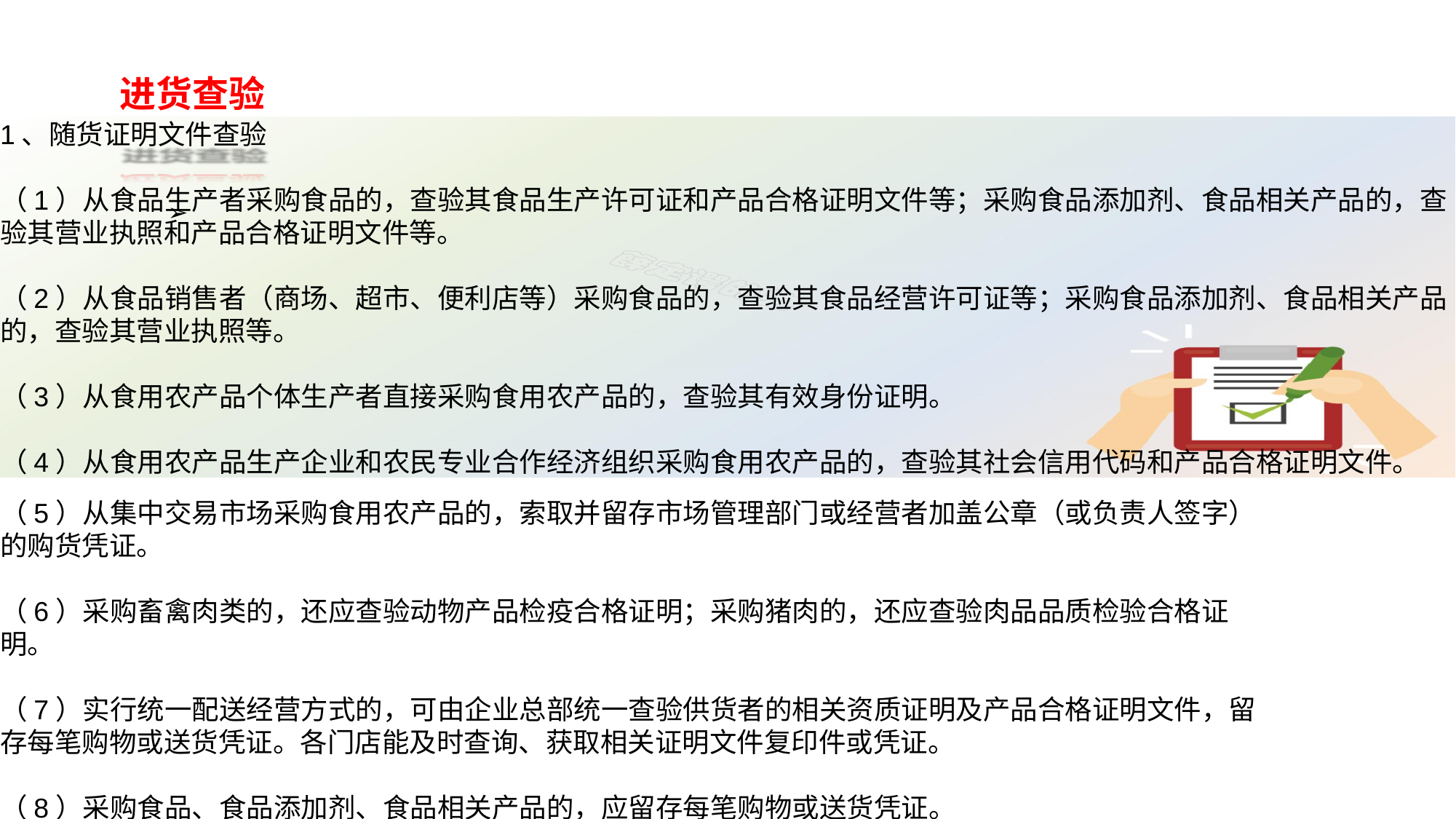

进货查验
1、随货证明文件查验

（1）从食品生产者采购食品的，查验其食品生产许可证和产品合格证明文件等；采购食品添加剂、食品相关产品的，查验其营业执照和产品合格证明文件等。

（2）从食品销售者（商场、超市、便利店等）采购食品的，查验其食品经营许可证等；采购食品添加剂、食品相关产品的，查验其营业执照等。

（3）从食用农产品个体生产者直接采购食用农产品的，查验其有效身份证明。

（4）从食用农产品生产企业和农民专业合作经济组织采购食用农产品的，查验其社会信用代码和产品合格证明文件。
➢

（5）从集中交易市场采购食用农产品的，索取并留存市场管理部门或经营者加盖公章（或负责人签字）的购货凭证。

（6）采购畜禽肉类的，还应查验动物产品检疫合格证明；采购猪肉的，还应查验肉品品质检验合格证明。

（7）实行统一配送经营方式的，可由企业总部统一查验供货者的相关资质证明及产品合格证明文件，留存每笔购物或送货凭证。各门店能及时查询、获取相关证明文件复印件或凭证。

（8）采购食品、食品添加剂、食品相关产品的，应留存每笔购物或送货凭证。